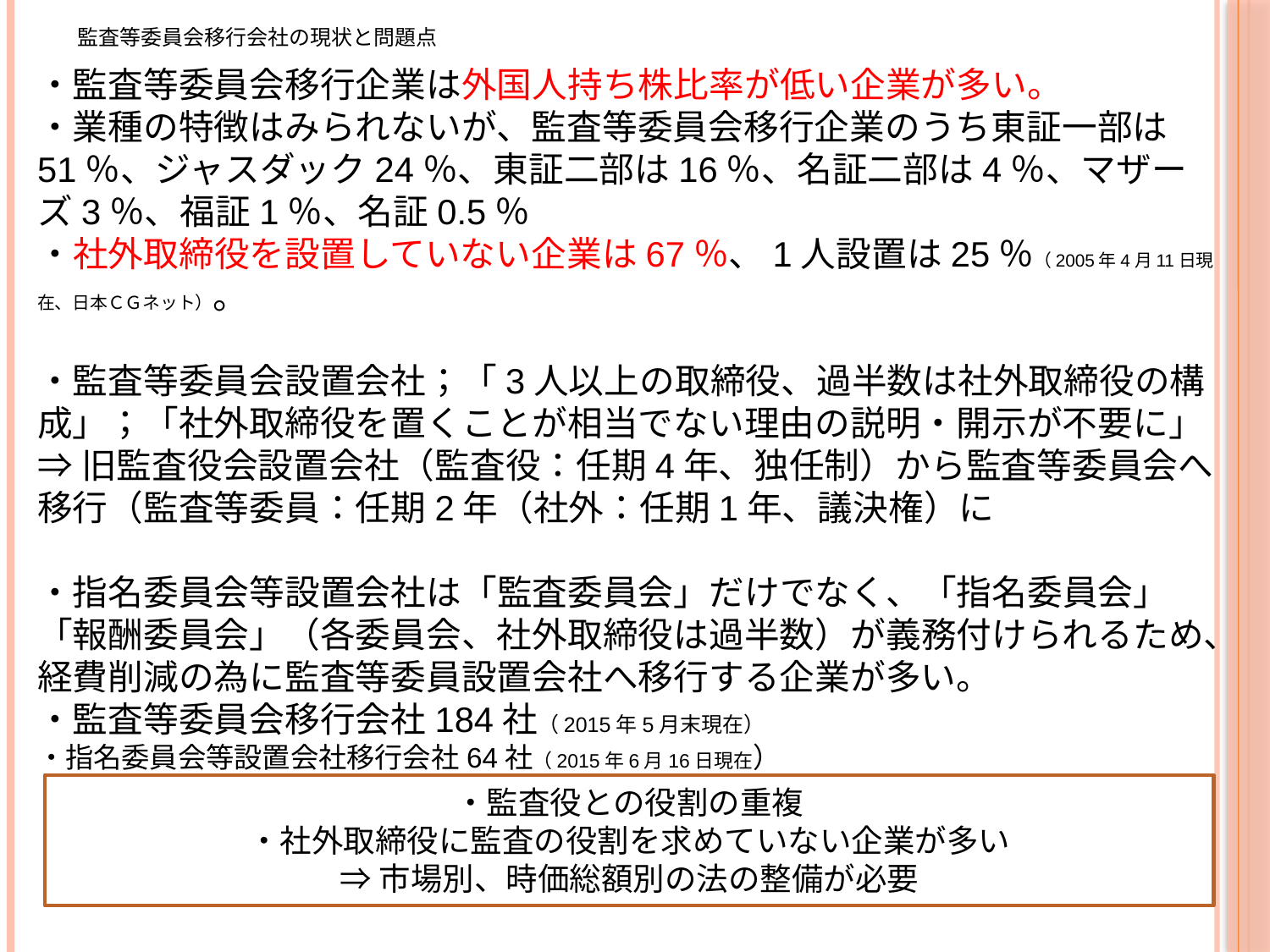

# 監査等委員会移行会社の現状と問題点
・監査等委員会移行企業は外国人持ち株比率が低い企業が多い。
・業種の特徴はみられないが、監査等委員会移行企業のうち東証一部は51％、ジャスダック24％、東証二部は16％、名証二部は4％、マザーズ3％、福証1％、名証0.5％
・社外取締役を設置していない企業は67％、1人設置は25％（2005年4月11日現在、日本ＣＧネット）。

・監査等委員会設置会社；「3人以上の取締役、過半数は社外取締役の構成」；「社外取締役を置くことが相当でない理由の説明・開示が不要に」
⇒旧監査役会設置会社（監査役：任期4年、独任制）から監査等委員会へ移行（監査等委員：任期2年（社外：任期1年、議決権）に

・指名委員会等設置会社は「監査委員会」だけでなく、「指名委員会」「報酬委員会」（各委員会、社外取締役は過半数）が義務付けられるため、経費削減の為に監査等委員設置会社へ移行する企業が多い。
・監査等委員会移行会社184社（2015年5月末現在）
・指名委員会等設置会社移行会社64社（2015年6月16日現在）

・監査役との役割の重複
・社外取締役に監査の役割を求めていない企業が多い
⇒市場別、時価総額別の法の整備が必要
13